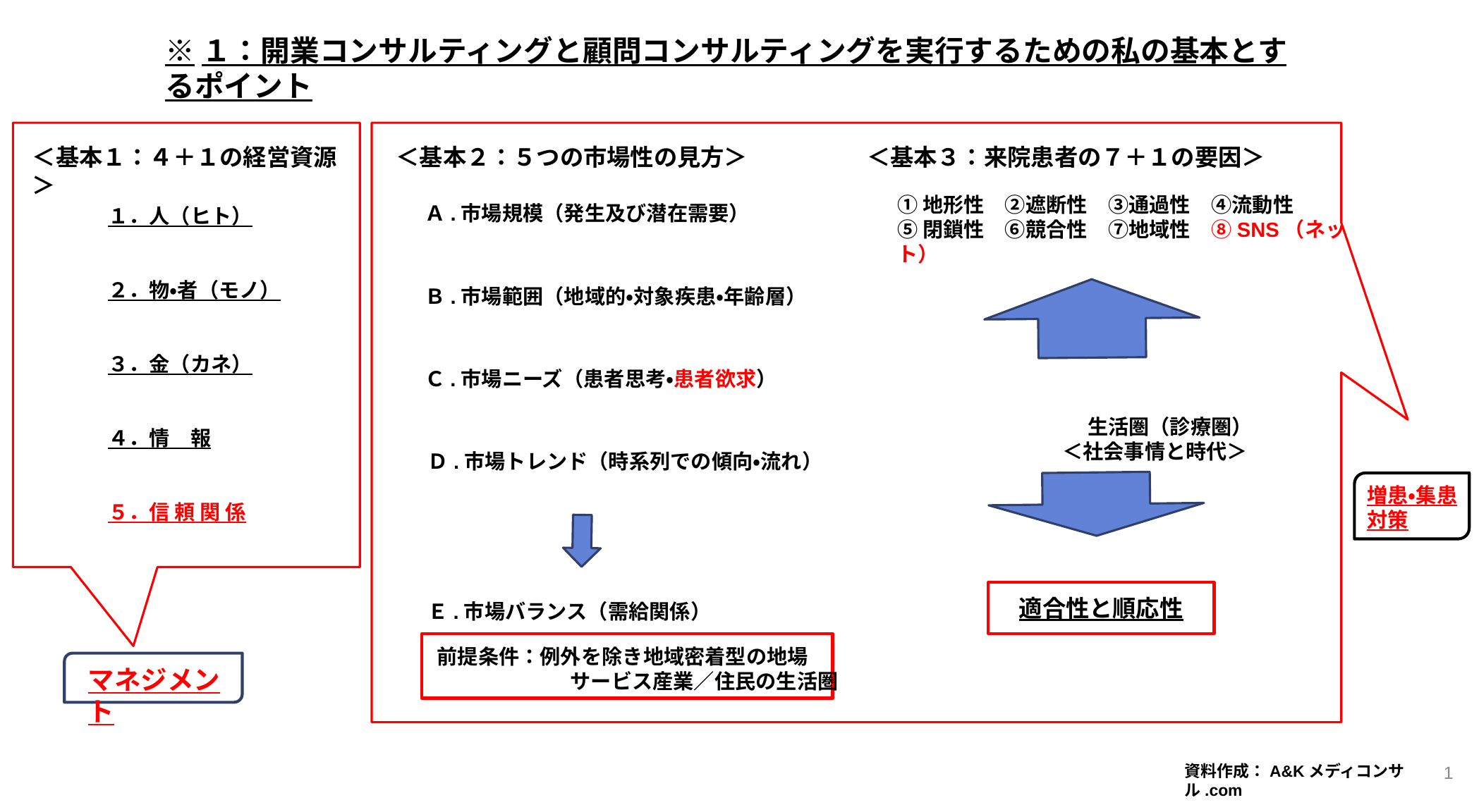

※１：開業コンサルティングと顧問コンサルティングを実行するための私の基本とするポイント

＜基本１：４＋１の経営資源＞
＜基本２：５つの市場性の見方＞
＜基本３：来院患者の７＋１の要因＞
➀地形性　②遮断性　③通過性　④流動性
➄閉鎖性　⑥競合性　➆地域性　⑧SNS（ネット）

　　　　　　　　　 生活圏（診療圏）
　　　　　　　　＜社会事情と時代＞

Ａ.市場規模（発生及び潜在需要）
１．人（ヒト）

２．物・者（モノ）

３．金（カネ）

４．情　報

５．信 頼 関 係

Ｂ.市場範囲（地域的・対象疾患・年齢層）
Ｃ.市場ニーズ（患者思考・患者欲求）

Ｄ.市場トレンド（時系列での傾向・流れ）

増患・集患対策

適合性と順応性
Ｅ.市場バランス（需給関係）

前提条件：例外を除き地域密着型の地場
　　　　　　  サービス産業／住民の生活圏

マネジメント
1
資料作成：A&Kメディコンサル.com